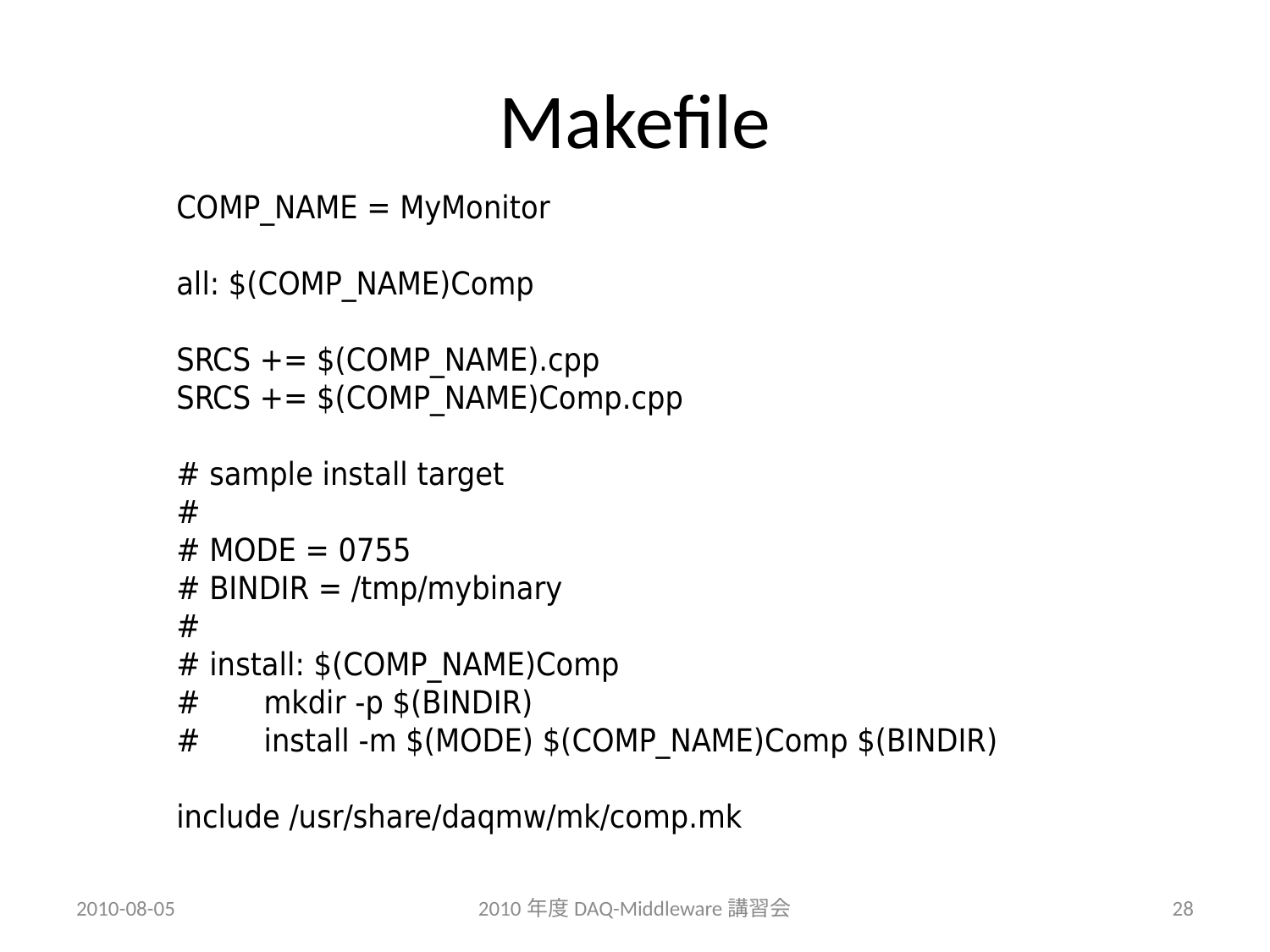

# Makefile
COMP_NAME = MyMonitor

all: $(COMP_NAME)Comp

SRCS += $(COMP_NAME).cpp
SRCS += $(COMP_NAME)Comp.cpp

# sample install target
#
# MODE = 0755
# BINDIR = /tmp/mybinary
#
# install: $(COMP_NAME)Comp
#       mkdir -p $(BINDIR)
#       install -m $(MODE) $(COMP_NAME)Comp $(BINDIR)

include /usr/share/daqmw/mk/comp.mk

2010-08-05
2010年度DAQ-Middleware講習会
28